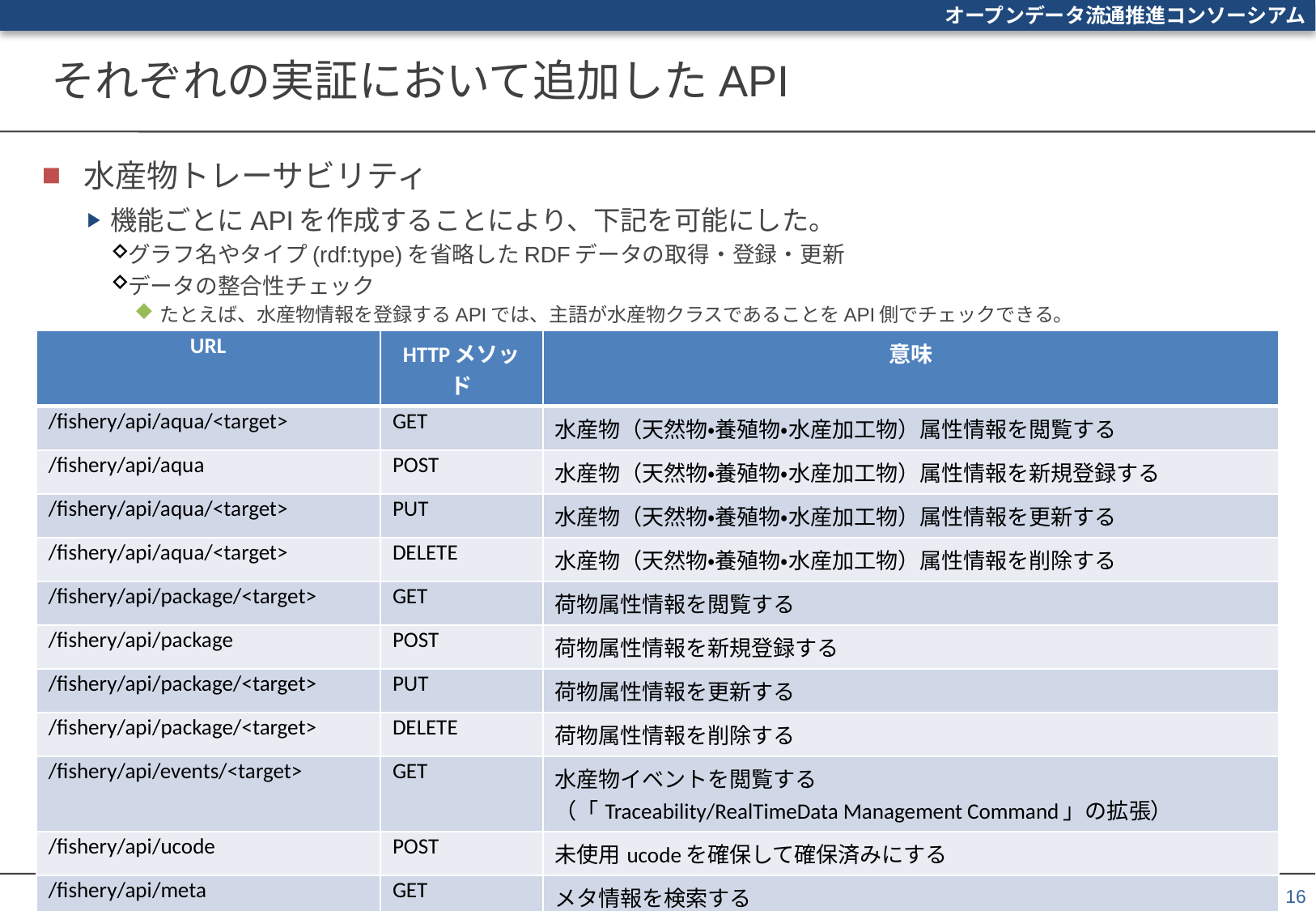

# それぞれの実証において追加したAPI
水産物トレーサビリティ
機能ごとにAPIを作成することにより、下記を可能にした。
グラフ名やタイプ(rdf:type)を省略したRDFデータの取得・登録・更新
データの整合性チェック
たとえば、水産物情報を登録するAPIでは、主語が水産物クラスであることをAPI側でチェックできる。

| URL | HTTPメソッド | 意味 |
| --- | --- | --- |
| /fishery/api/aqua/<target> | GET | 水産物（天然物・養殖物・水産加工物）属性情報を閲覧する |
| /fishery/api/aqua | POST | 水産物（天然物・養殖物・水産加工物）属性情報を新規登録する |
| /fishery/api/aqua/<target> | PUT | 水産物（天然物・養殖物・水産加工物）属性情報を更新する |
| /fishery/api/aqua/<target> | DELETE | 水産物（天然物・養殖物・水産加工物）属性情報を削除する |
| /fishery/api/package/<target> | GET | 荷物属性情報を閲覧する |
| /fishery/api/package | POST | 荷物属性情報を新規登録する |
| /fishery/api/package/<target> | PUT | 荷物属性情報を更新する |
| /fishery/api/package/<target> | DELETE | 荷物属性情報を削除する |
| /fishery/api/events/<target> | GET | 水産物イベントを閲覧する （「Traceability/RealTimeData Management Command」の拡張） |
| /fishery/api/ucode | POST | 未使用ucodeを確保して確保済みにする |
| /fishery/api/meta | GET | メタ情報を検索する |
| /fishery/api/meta/<target> | GET | メタ情報を閲覧する |
16